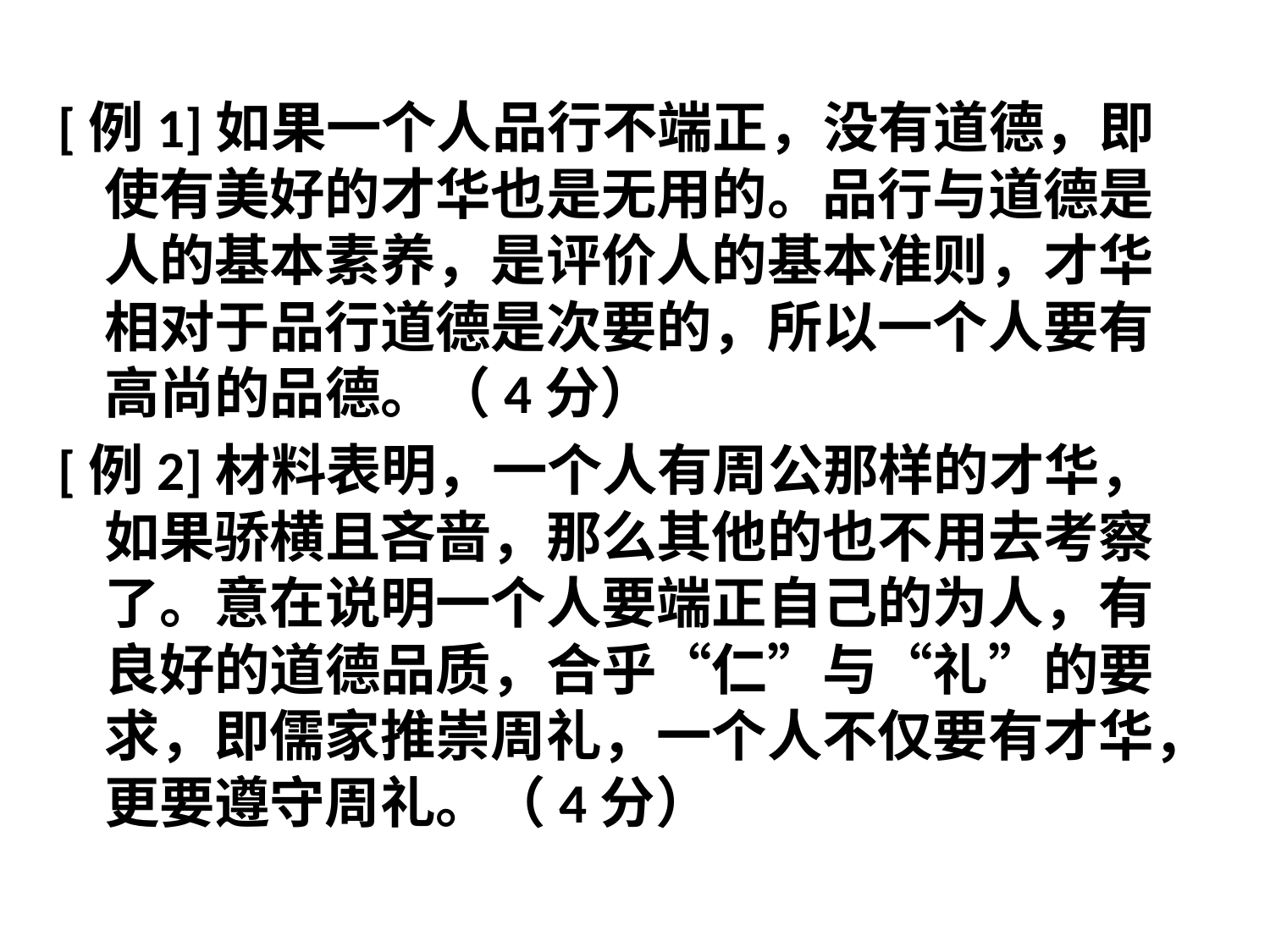

[例1]如果一个人品行不端正，没有道德，即使有美好的才华也是无用的。品行与道德是人的基本素养，是评价人的基本准则，才华相对于品行道德是次要的，所以一个人要有高尚的品德。（4分）
[例2]材料表明，一个人有周公那样的才华，如果骄横且吝啬，那么其他的也不用去考察了。意在说明一个人要端正自己的为人，有良好的道德品质，合乎“仁”与“礼”的要求，即儒家推崇周礼，一个人不仅要有才华，更要遵守周礼。（4分）